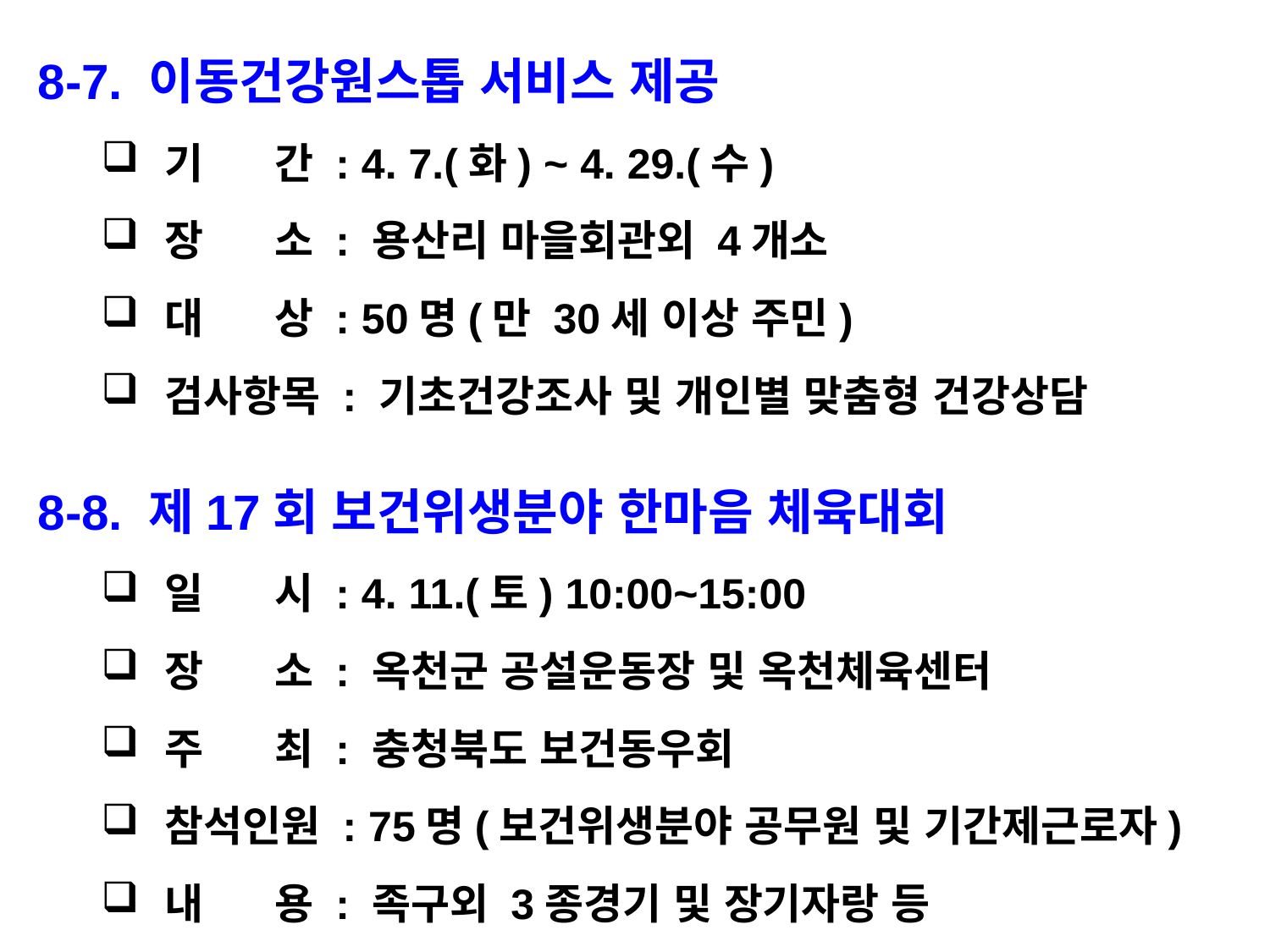

8-7. 이동건강원스톱 서비스 제공
기      간 : 4. 7.(화) ~ 4. 29.(수)
장      소 : 용산리 마을회관외 4개소
대      상 : 50명(만 30세 이상 주민)
검사항목 : 기초건강조사 및 개인별 맞춤형 건강상담
8-8. 제17회 보건위생분야 한마음 체육대회
일      시 : 4. 11.(토) 10:00~15:00
장      소 : 옥천군 공설운동장 및 옥천체육센터
주      최 : 충청북도 보건동우회
참석인원 : 75명(보건위생분야 공무원 및 기간제근로자)
내      용 : 족구외 3종경기 및 장기자랑 등